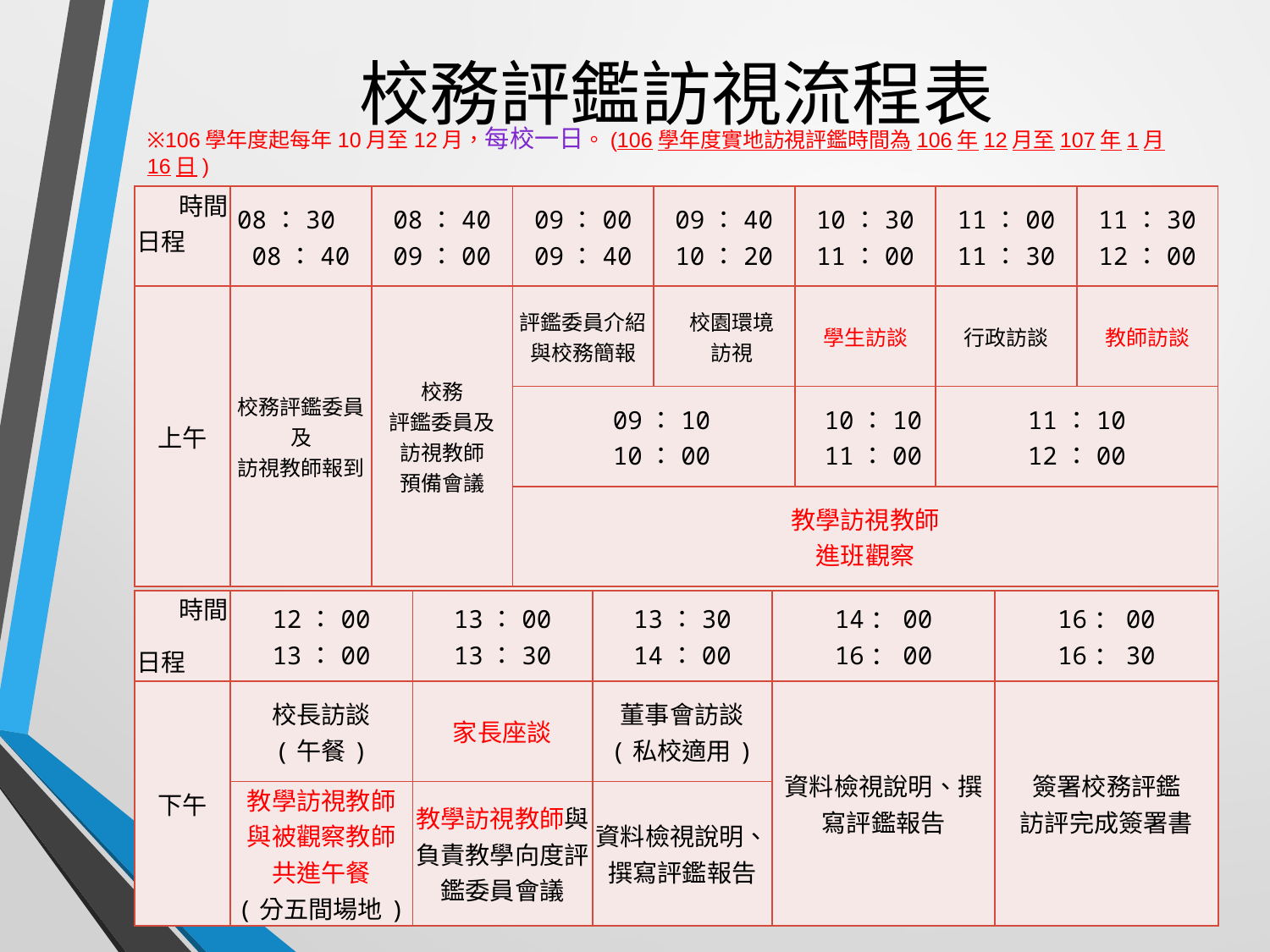

# 校務評鑑訪視流程表
※106學年度起每年10月至12月，每校一日。(106學年度實地訪視評鑑時間為106年12月至107年1月16日)
| 時間 日程 | 08：30 08：40 | 08：40 09：00 | 09：00 09：40 | 09：40 10：20 | 10：30 11：00 | 11：00 11：30 | 11：30 12：00 |
| --- | --- | --- | --- | --- | --- | --- | --- |
| 上午 | 校務評鑑委員及 訪視教師報到 | 校務 評鑑委員及 訪視教師 預備會議 | 評鑑委員介紹 與校務簡報 | 校園環境 訪視 | 學生訪談 | 行政訪談 | 教師訪談 |
|  |  |  | 09：10 10：00 |  | 10：10 11：00 | 11：10 12：00 |  |
|  |  |  | 教學訪視教師 進班觀察 |  |  |  |  |
| 時間   日程 | 12：00 13：00 | 13：00 13：30 | 13：30 14：00 | 14：00 16：00 | 16：00 16：30 |
| --- | --- | --- | --- | --- | --- |
| 下午 | 校長訪談 (午餐) | 家長座談 | 董事會訪談 (私校適用) | 資料檢視說明、撰寫評鑑報告 | 簽署校務評鑑 訪評完成簽署書 |
|  | 教學訪視教師 與被觀察教師 共進午餐 (分五間場地) | 教學訪視教師與負責教學向度評鑑委員會議 | 資料檢視說明、撰寫評鑑報告 |  |  |
14